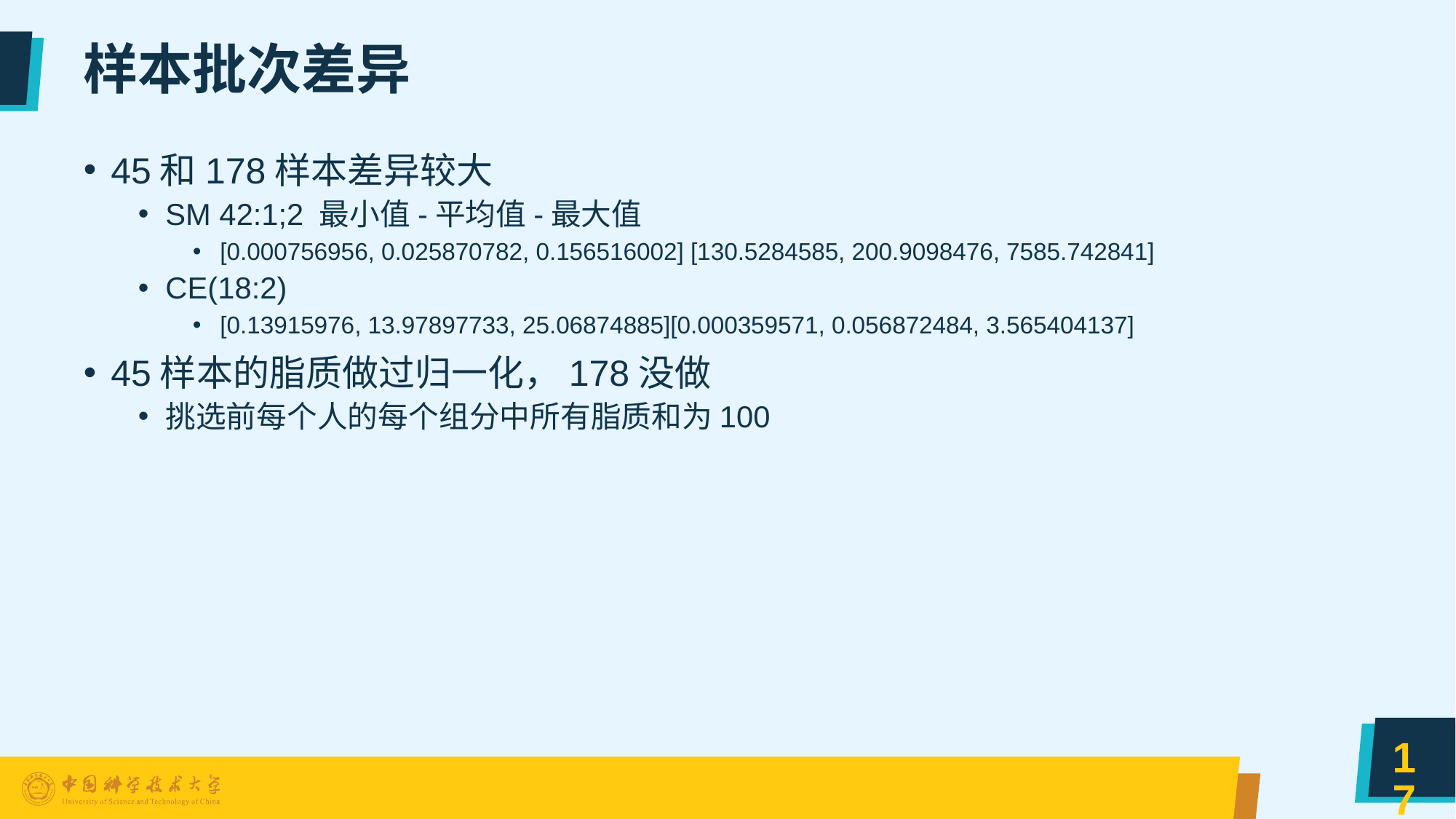

# 样本批次差异
45和178样本差异较大
SM 42:1;2 最小值-平均值-最大值
[0.000756956, 0.025870782, 0.156516002] [130.5284585, 200.9098476, 7585.742841]
CE(18:2)
[0.13915976, 13.97897733, 25.06874885][0.000359571, 0.056872484, 3.565404137]
45样本的脂质做过归一化，178没做
挑选前每个人的每个组分中所有脂质和为100
17